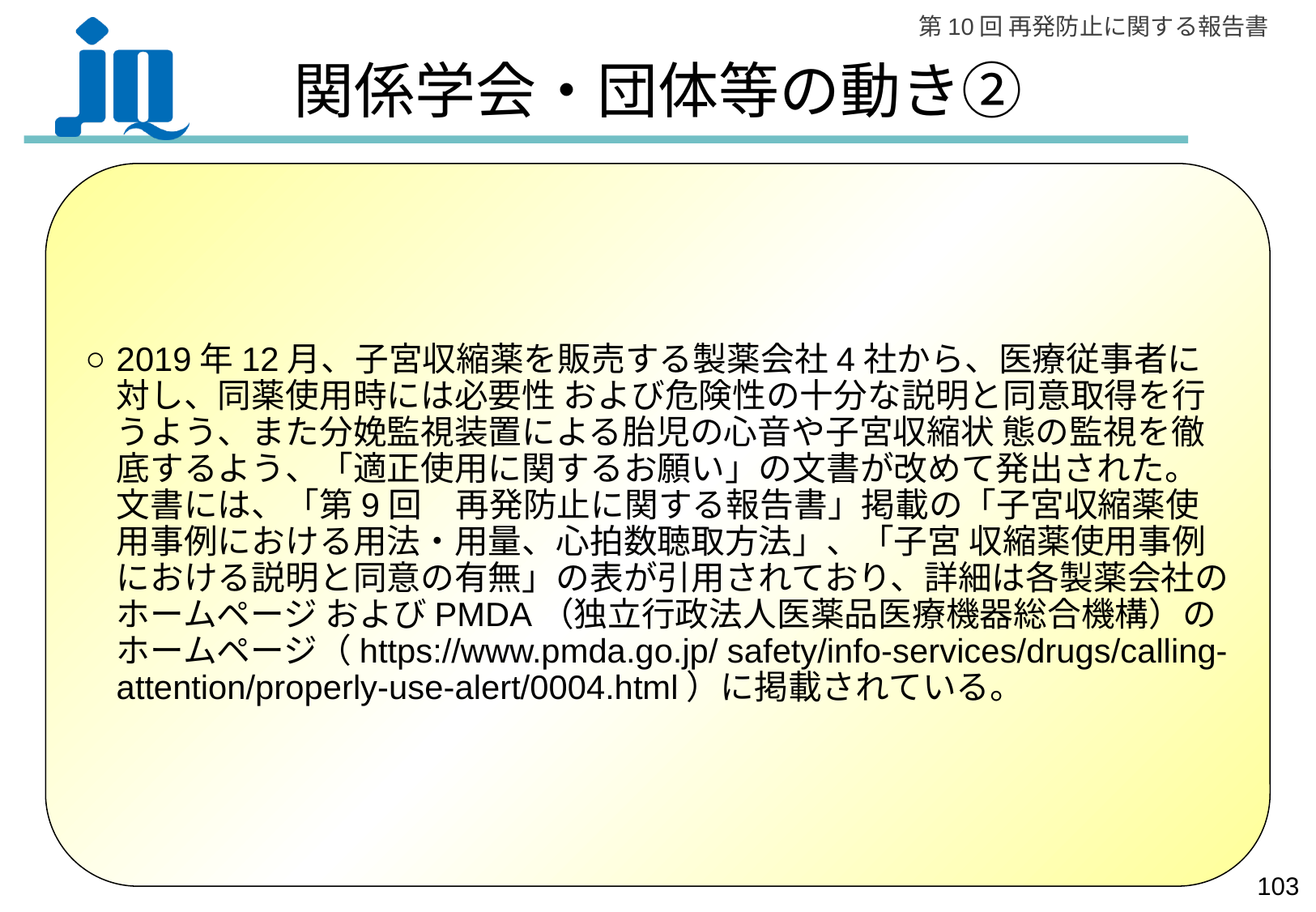

# 関係学会・団体等の動き②
2019年12月、子宮収縮薬を販売する製薬会社4社から、医療従事者に対し、同薬使用時には必要性 および危険性の十分な説明と同意取得を行うよう、また分娩監視装置による胎児の心音や子宮収縮状 態の監視を徹底するよう、「適正使用に関するお願い」の文書が改めて発出された。文書には、「第9回　再発防止に関する報告書」掲載の「子宮収縮薬使用事例における用法・用量、心拍数聴取方法」、「子宮 収縮薬使用事例における説明と同意の有無」の表が引用されており、詳細は各製薬会社のホームページ およびPMDA（独立行政法人医薬品医療機器総合機構）のホームページ（https://www.pmda.go.jp/ safety/info-services/drugs/calling-attention/properly-use-alert/0004.html）に掲載されている。
103